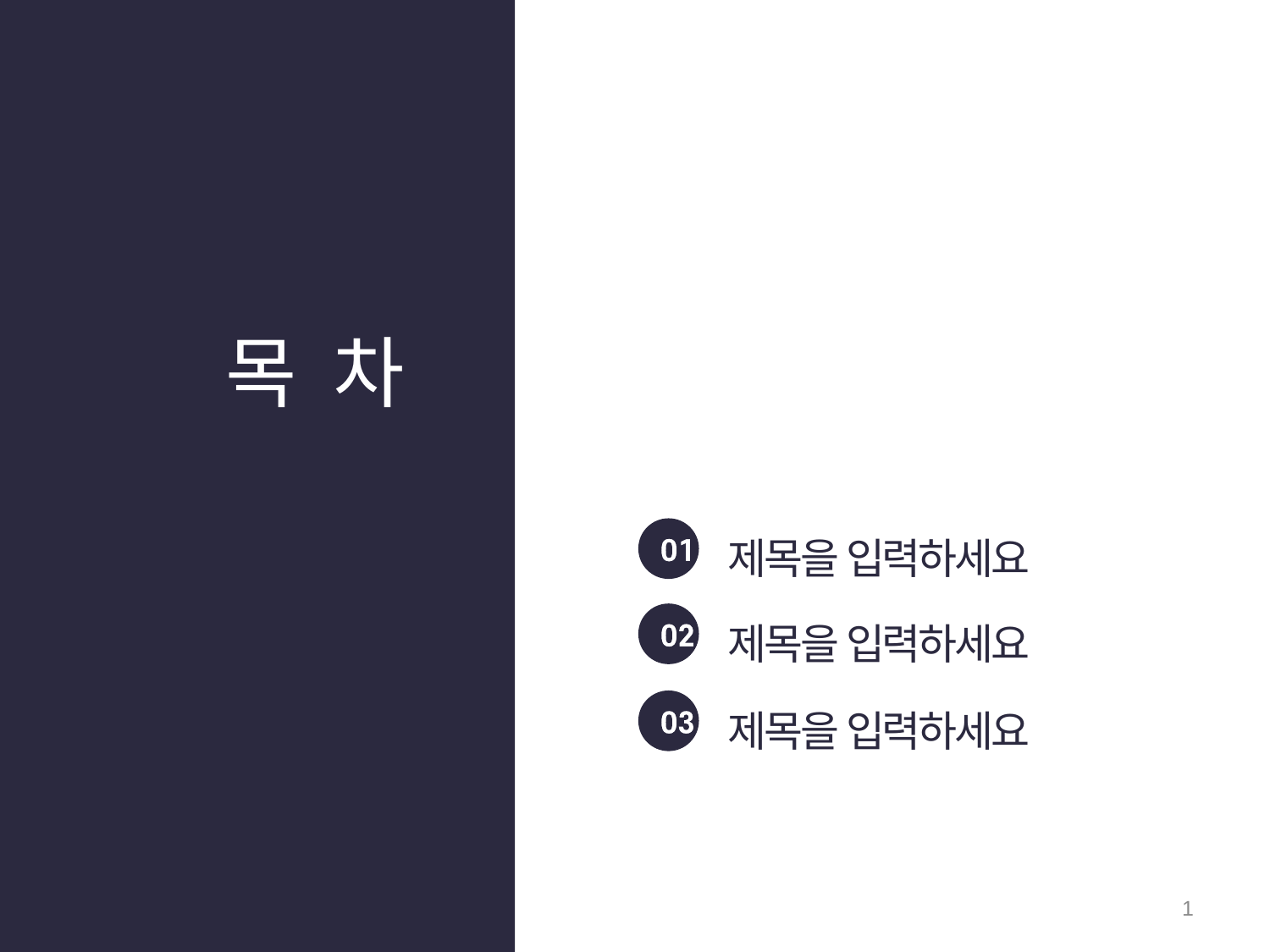

목  차

제목을 입력하세요

제목을 입력하세요

제목을 입력하세요

1